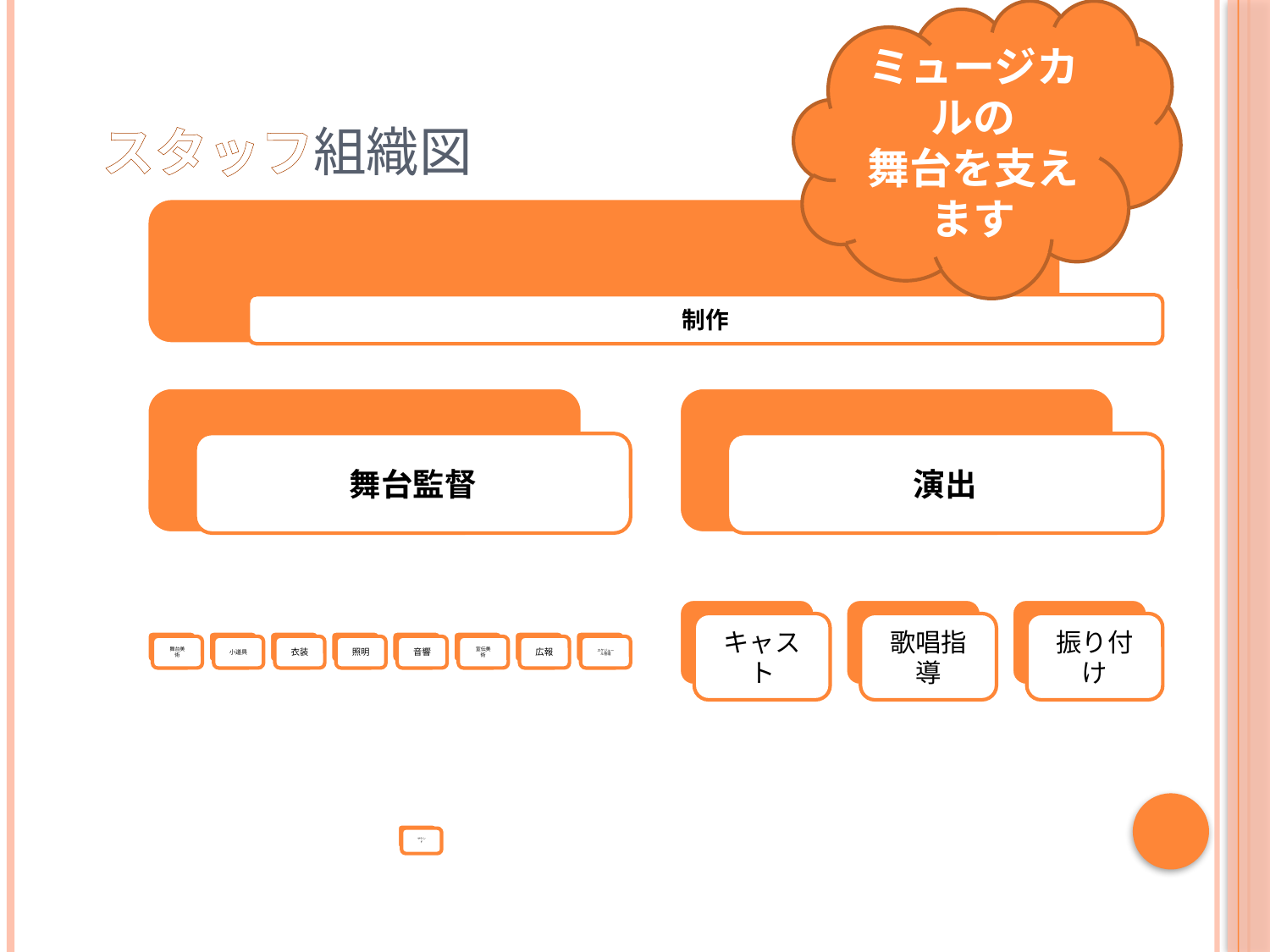

ミュージカルの
舞台を支えます
# スタッフ組織図
制作
舞台監督
演出
舞台美術
小道具
衣装
照明
音響
宣伝美術
広報
スケジュール管理
キャスト
歌唱指導
振り付け
サウンド